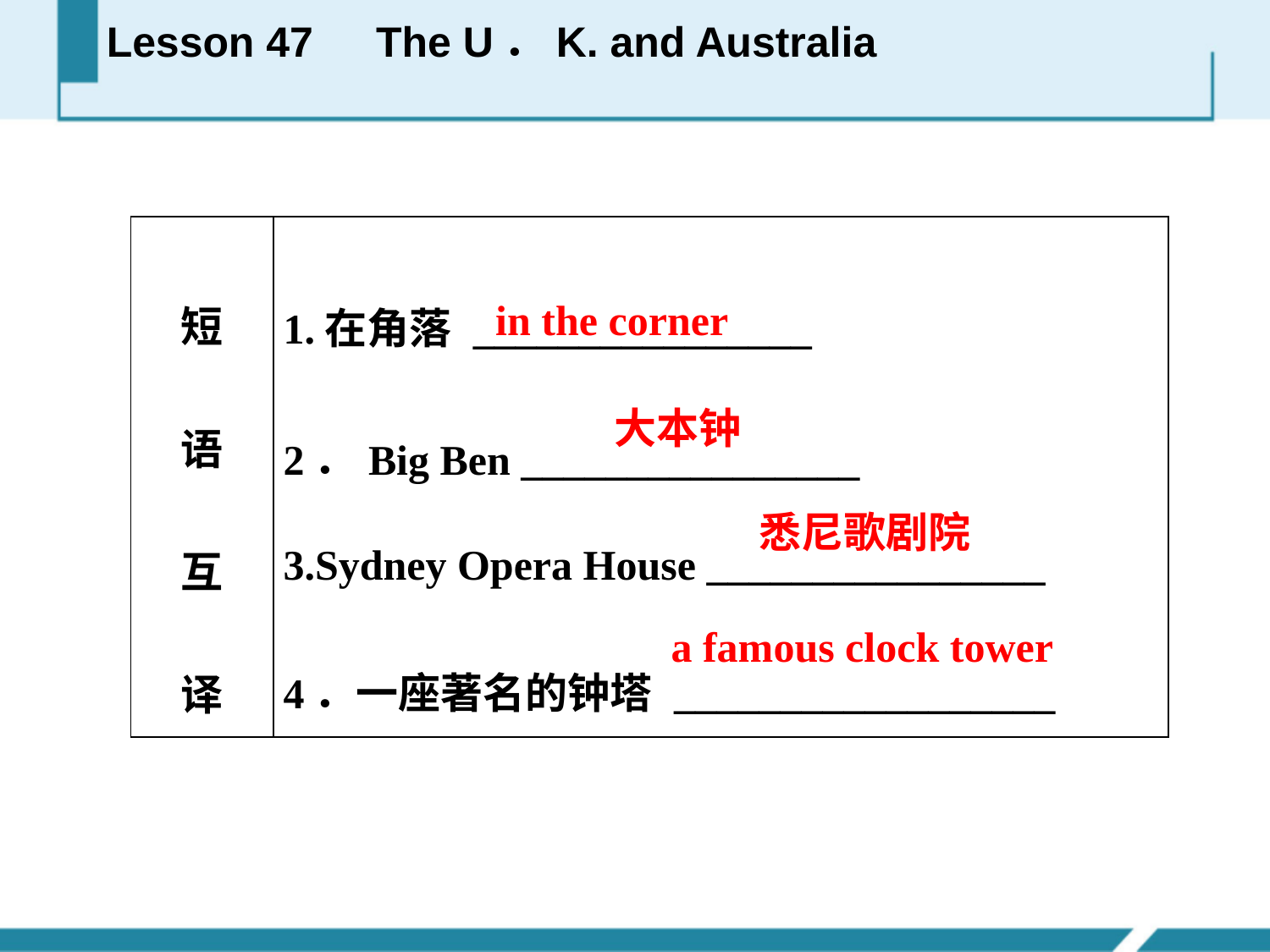

Lesson 47　The U．K. and Australia
| 短 语 互 译 | 1.在角落 \_\_\_\_\_\_\_\_\_\_\_\_\_\_\_\_ 2．Big Ben \_\_\_\_\_\_\_\_\_\_\_\_\_\_\_\_ 3.Sydney Opera House \_\_\_\_\_\_\_\_\_\_\_\_\_\_\_\_ 4．一座著名的钟塔 \_\_\_\_\_\_\_\_\_\_\_\_\_\_\_\_\_\_ |
| --- | --- |
in the corner
大本钟

悉尼歌剧院
a famous clock tower